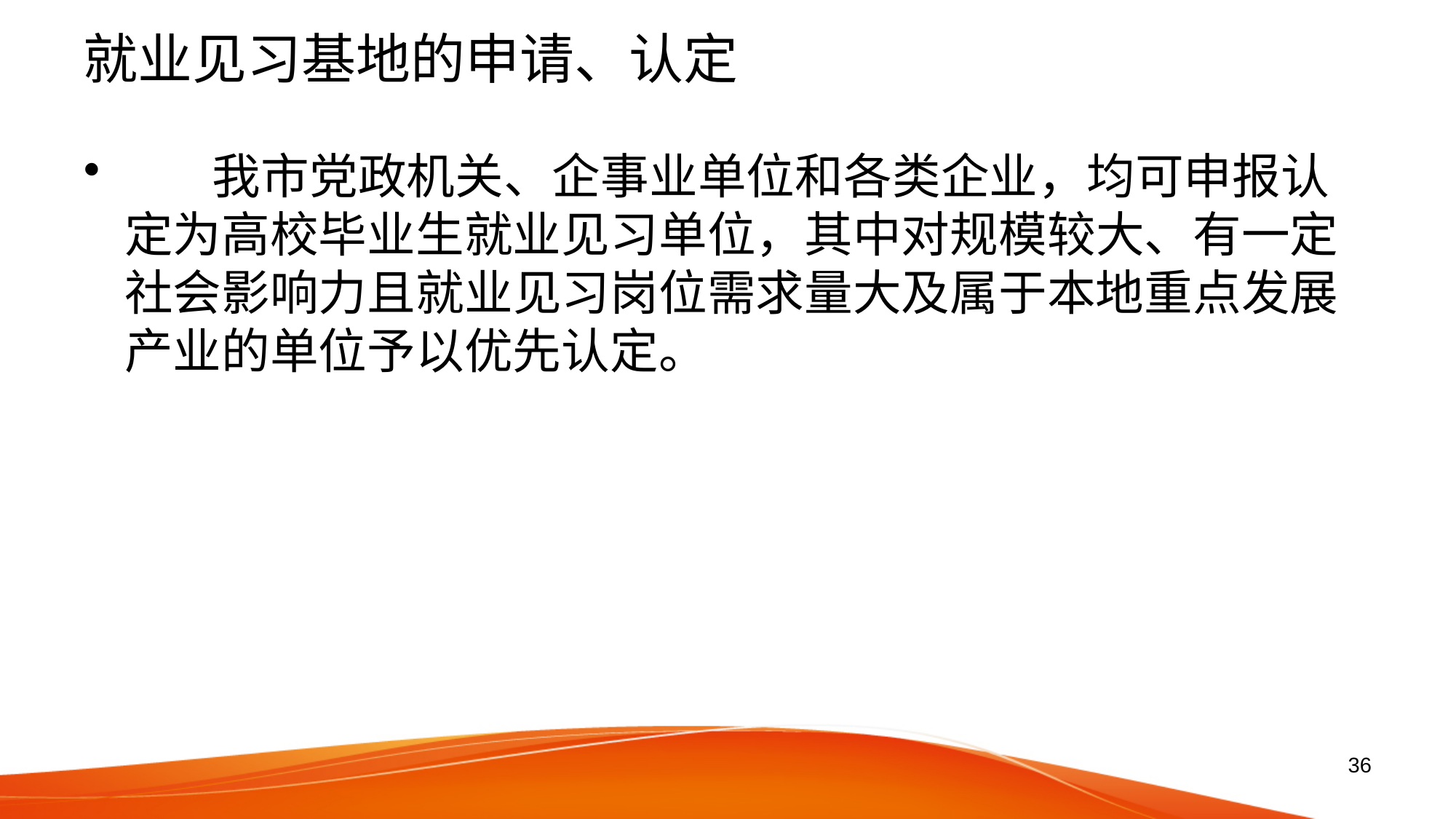

# 就业见习基地的申请、认定
       我市党政机关、企事业单位和各类企业，均可申报认定为高校毕业生就业见习单位，其中对规模较大、有一定社会影响力且就业见习岗位需求量大及属于本地重点发展产业的单位予以优先认定。

36